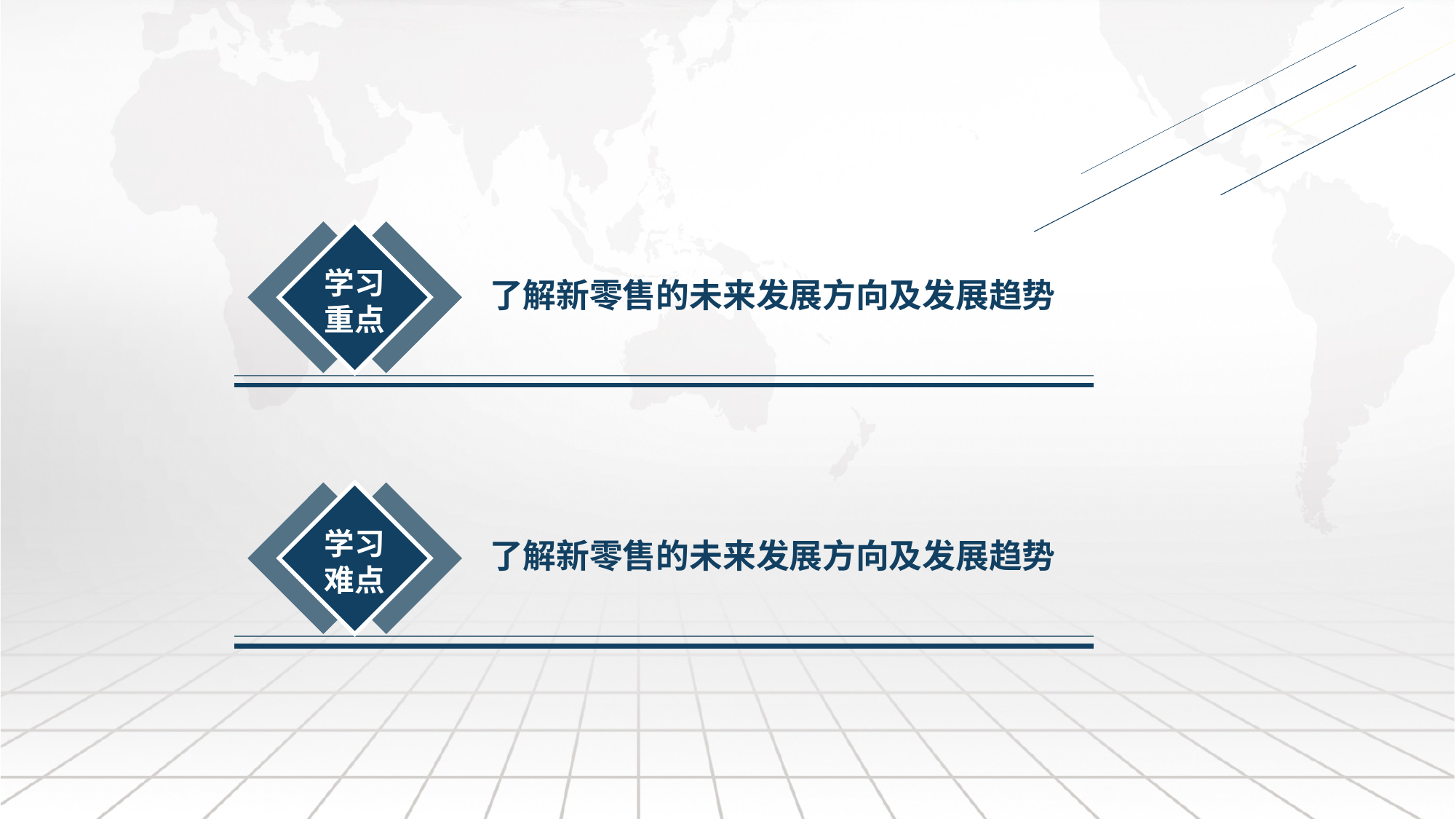

学习
重点

了解新零售的未来发展方向及发展趋势

学习
难点

了解新零售的未来发展方向及发展趋势